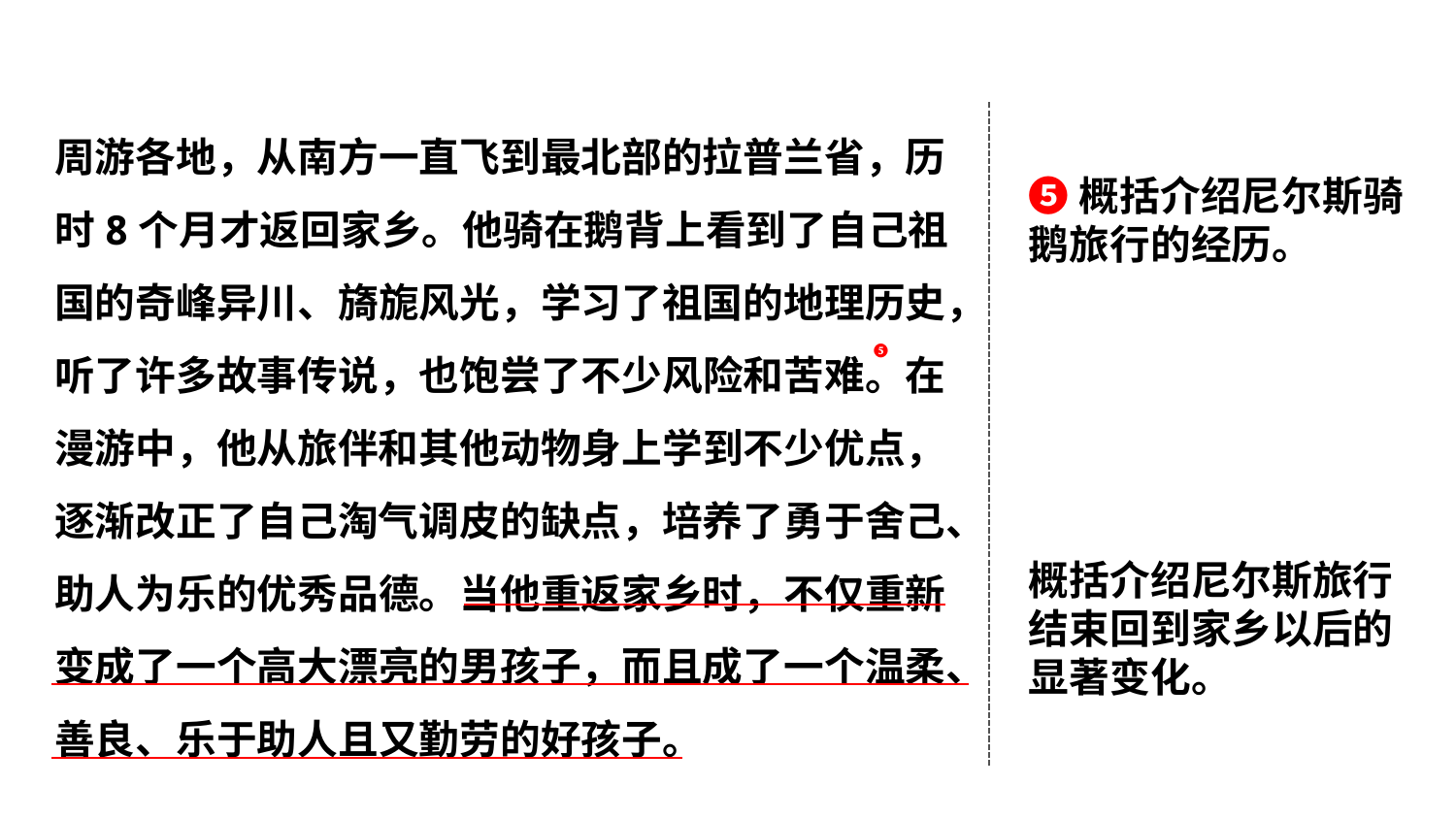

周游各地，从南方一直飞到最北部的拉普兰省，历时8个月才返回家乡。他骑在鹅背上看到了自己祖国的奇峰异川、旖旎风光，学习了祖国的地理历史，听了许多故事传说，也饱尝了不少风险和苦难。在漫游中，他从旅伴和其他动物身上学到不少优点，逐渐改正了自己淘气调皮的缺点，培养了勇于舍己、助人为乐的优秀品德。当他重返家乡时，不仅重新变成了一个高大漂亮的男孩子，而且成了一个温柔、善良、乐于助人且又勤劳的好孩子。
❺概括介绍尼尔斯骑鹅旅行的经历。
❺
概括介绍尼尔斯旅行结束回到家乡以后的显著变化。